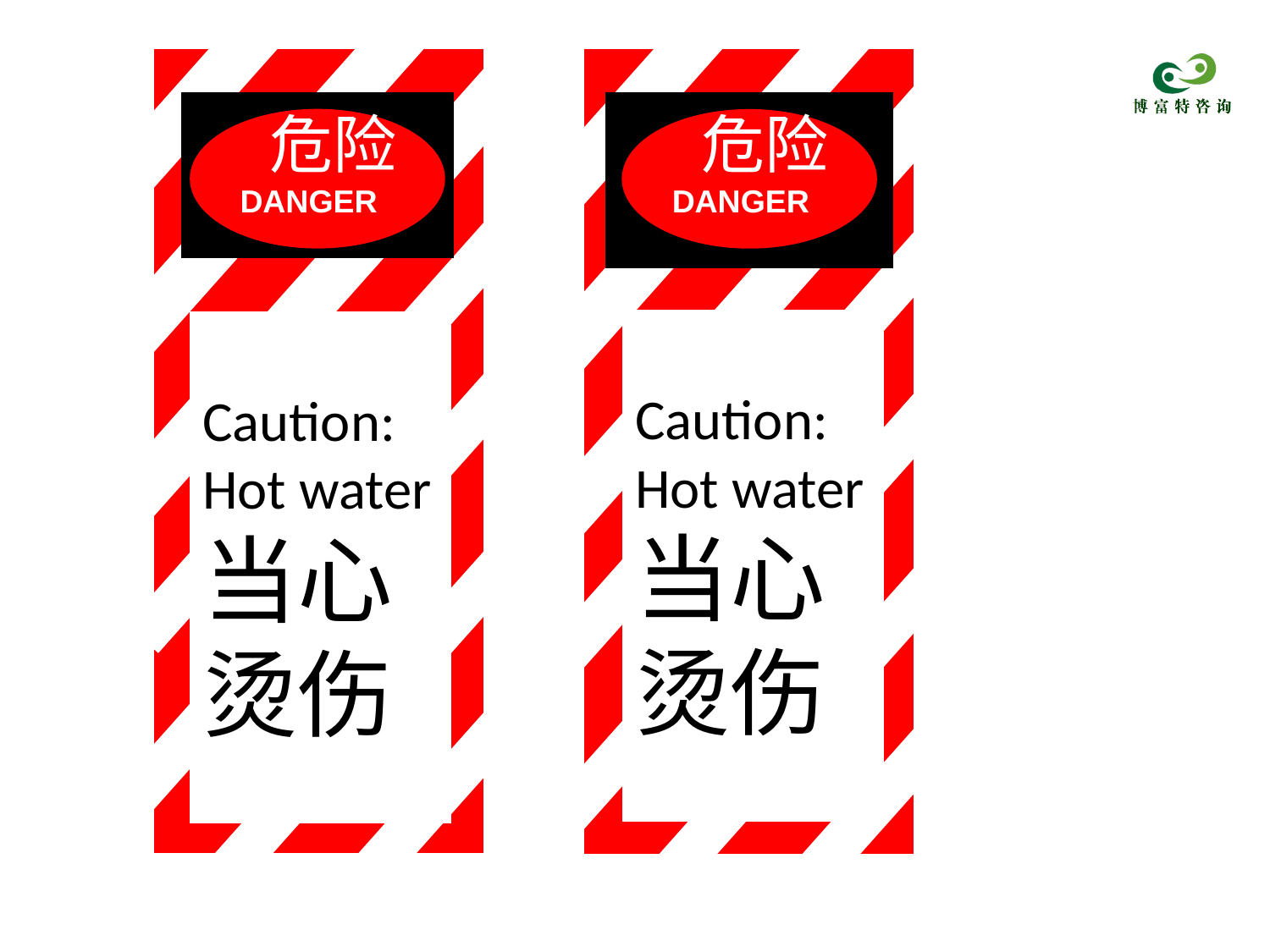

危险
DANGER

Caution:
Hot water
当心
烫伤
Caution:
Hot water
当心
烫伤

 危险
DANGER